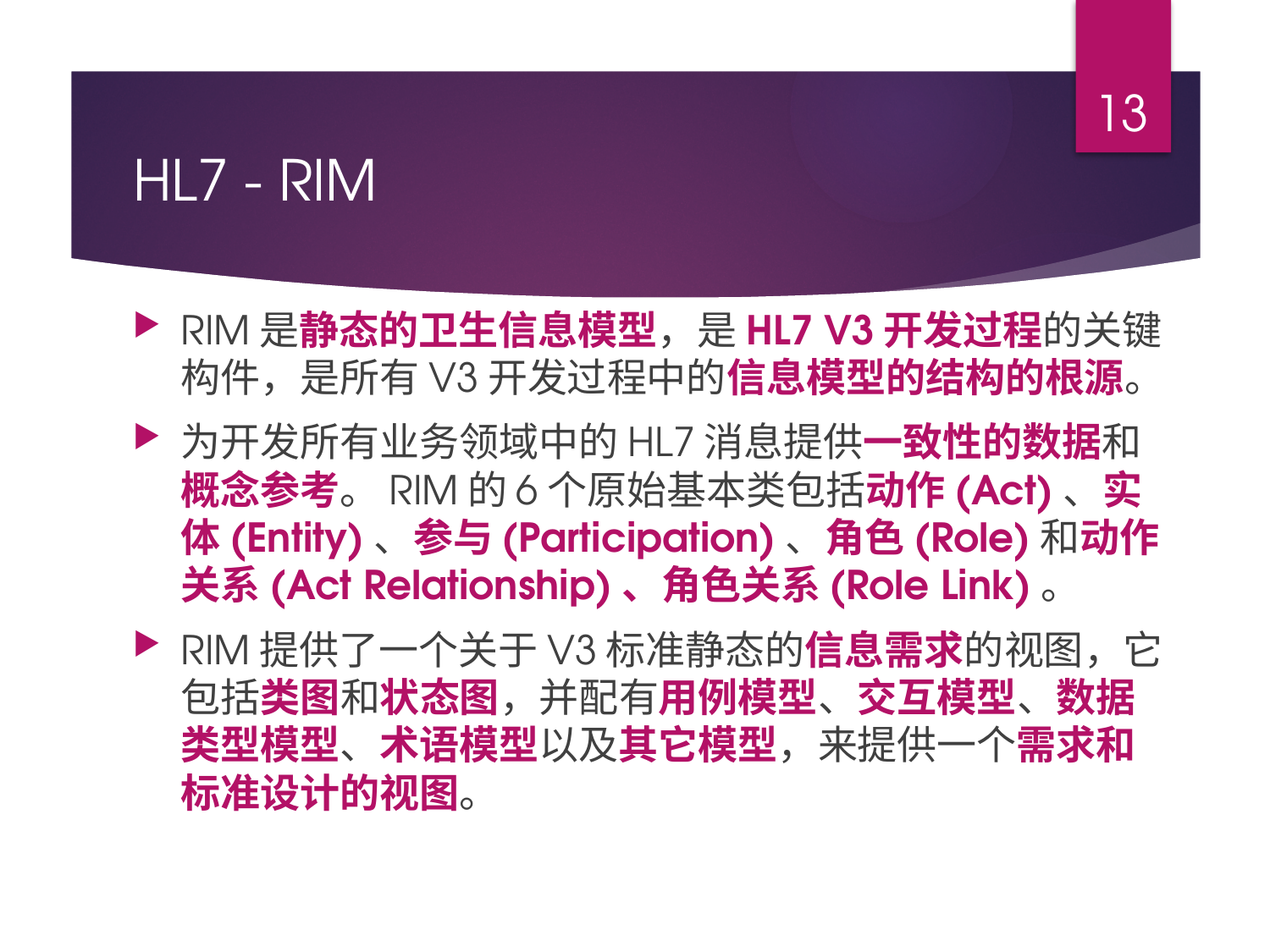

13
# HL7 - RIM
RIM是静态的卫生信息模型，是HL7 V3开发过程的关键构件，是所有V3开发过程中的信息模型的结构的根源。
为开发所有业务领域中的HL7消息提供一致性的数据和概念参考。RIM的6个原始基本类包括动作(Act)、实体(Entity)、参与(Participation)、角色(Role)和动作关系(Act Relationship)、角色关系(Role Link)。
RIM提供了一个关于V3标准静态的信息需求的视图，它包括类图和状态图，并配有用例模型、交互模型、数据类型模型、术语模型以及其它模型，来提供一个需求和标准设计的视图。